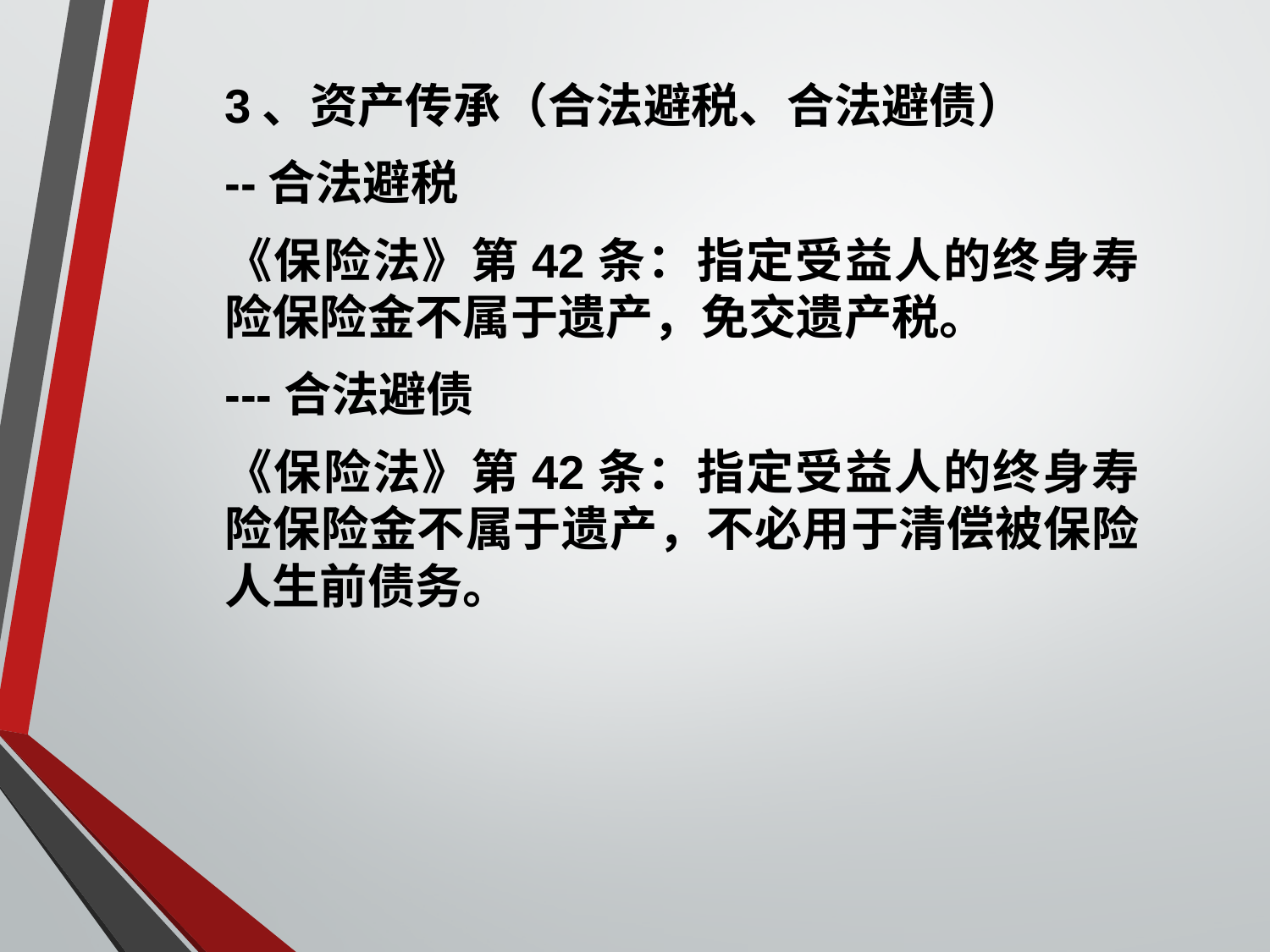

3、资产传承（合法避税、合法避债）
--合法避税
《保险法》第42条：指定受益人的终身寿险保险金不属于遗产，免交遗产税。
---合法避债
《保险法》第42条：指定受益人的终身寿险保险金不属于遗产，不必用于清偿被保险人生前债务。